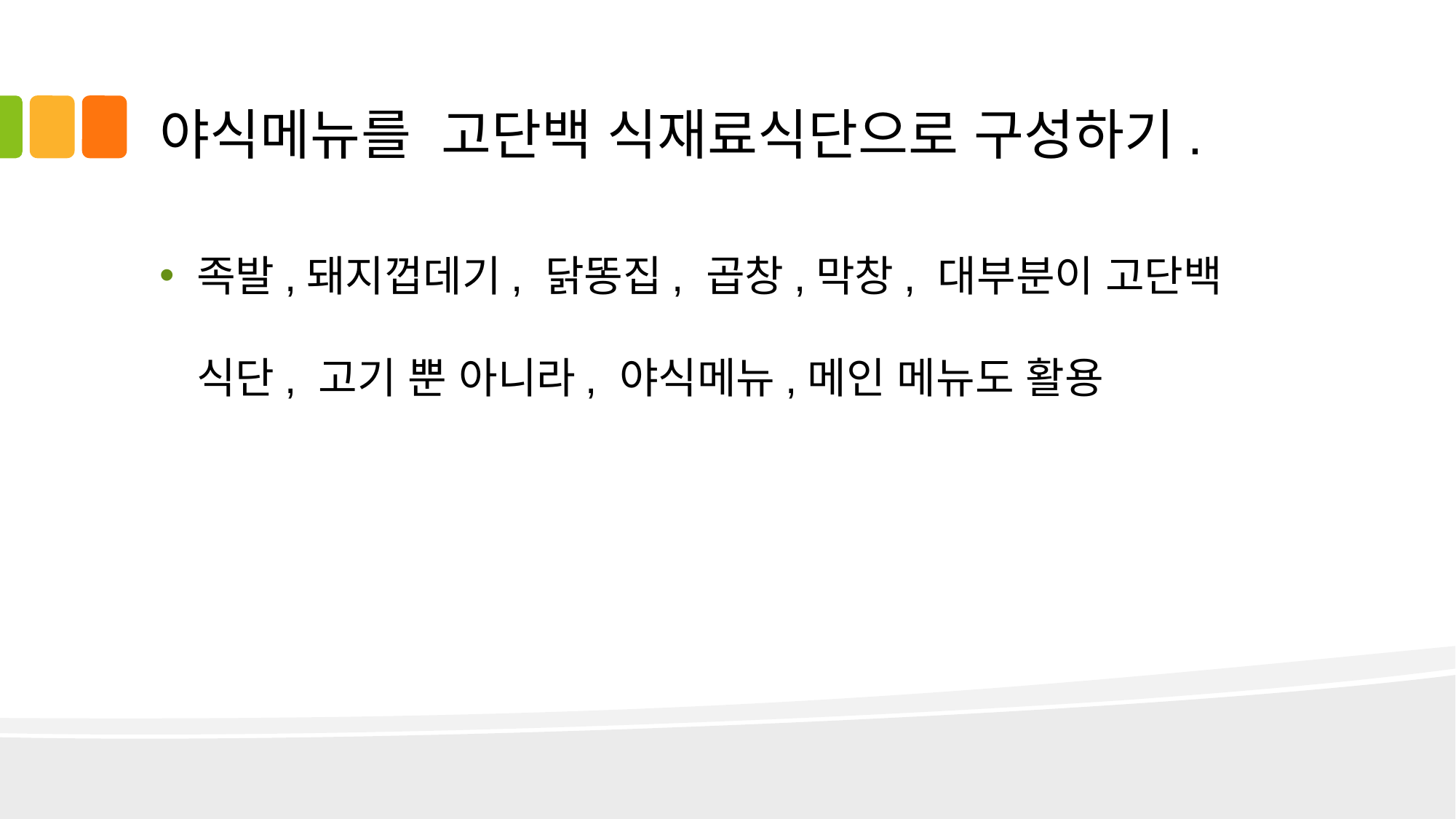

# 야식메뉴를  고단백 식재료식단으로 구성하기.
족발,돼지껍데기, 닭똥집, 곱창,막창, 대부분이 고단백 식단, 고기 뿐 아니라, 야식메뉴,메인 메뉴도 활용